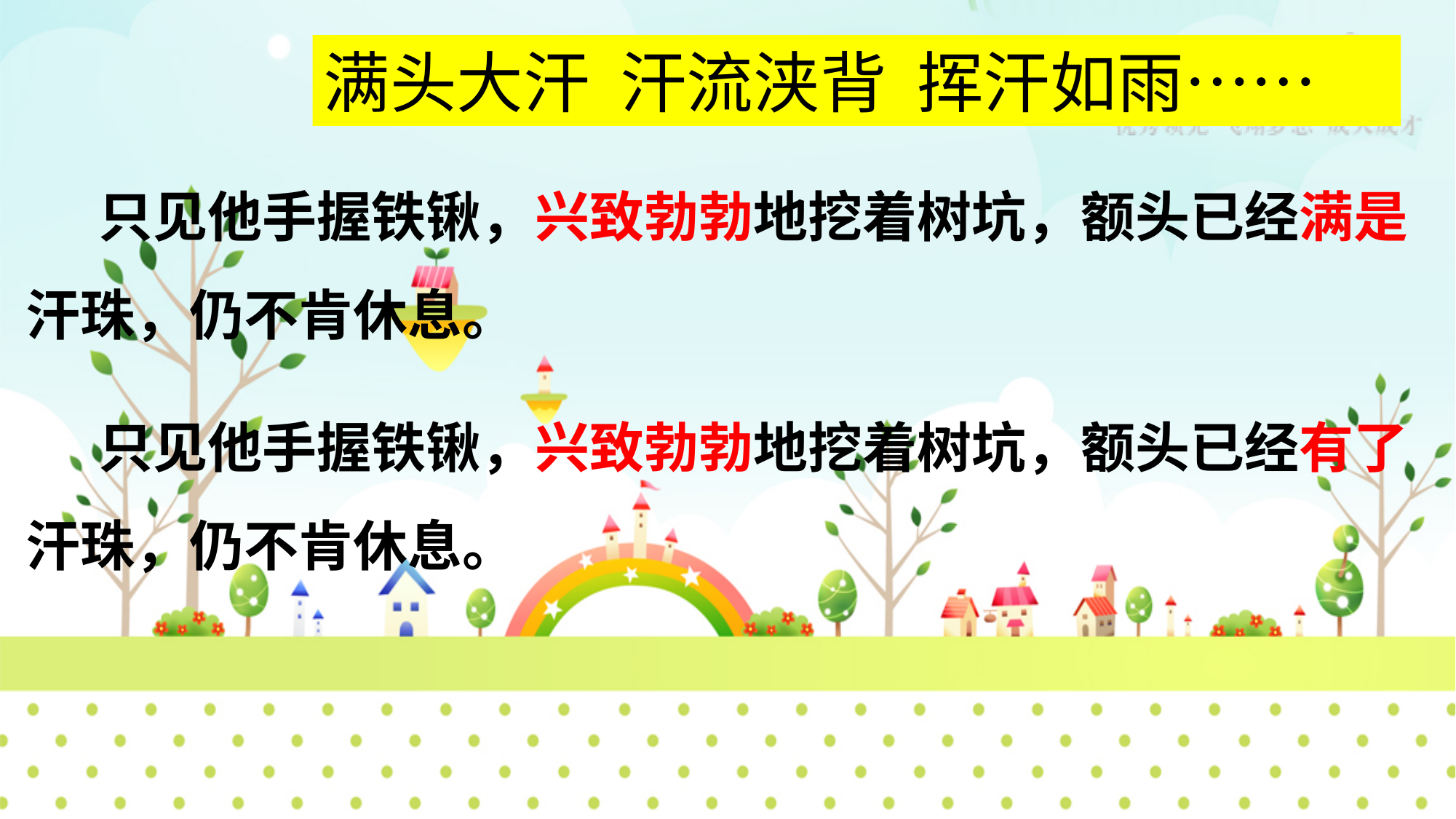

满头大汗  汗流浃背  挥汗如雨……
只见他手握铁锹，兴致勃勃地挖着树坑，额头已经满是汗珠，仍不肯休息。
只见他手握铁锹，兴致勃勃地挖着树坑，额头已经有了汗珠，仍不肯休息。